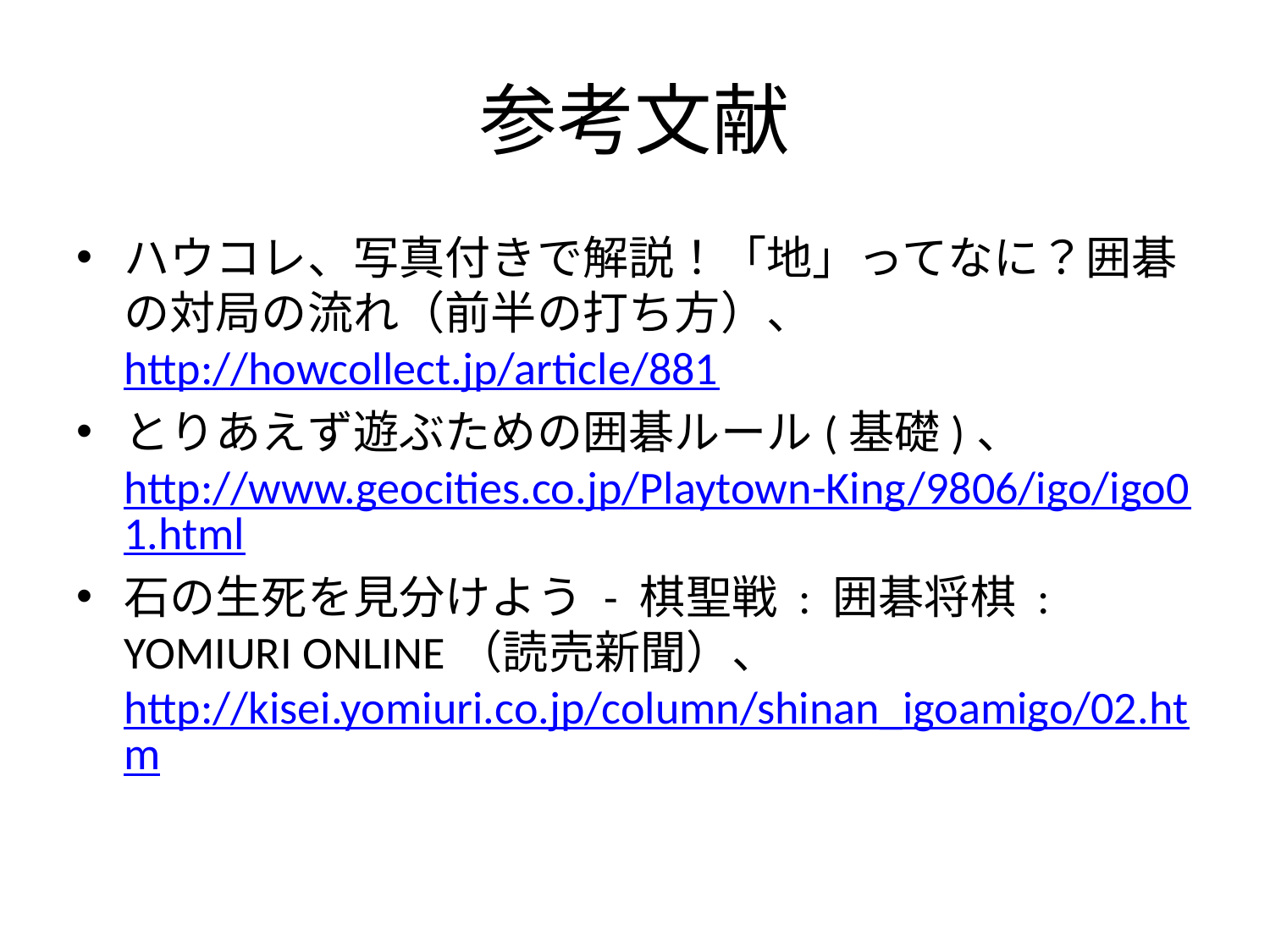

# 参考文献
ハウコレ、写真付きで解説！「地」ってなに？囲碁の対局の流れ（前半の打ち方）、http://howcollect.jp/article/881
とりあえず遊ぶための囲碁ルール(基礎)、http://www.geocities.co.jp/Playtown-King/9806/igo/igo01.html
石の生死を見分けよう - 棋聖戦 : 囲碁将棋 : YOMIURI ONLINE（読売新聞）、http://kisei.yomiuri.co.jp/column/shinan_igoamigo/02.htm